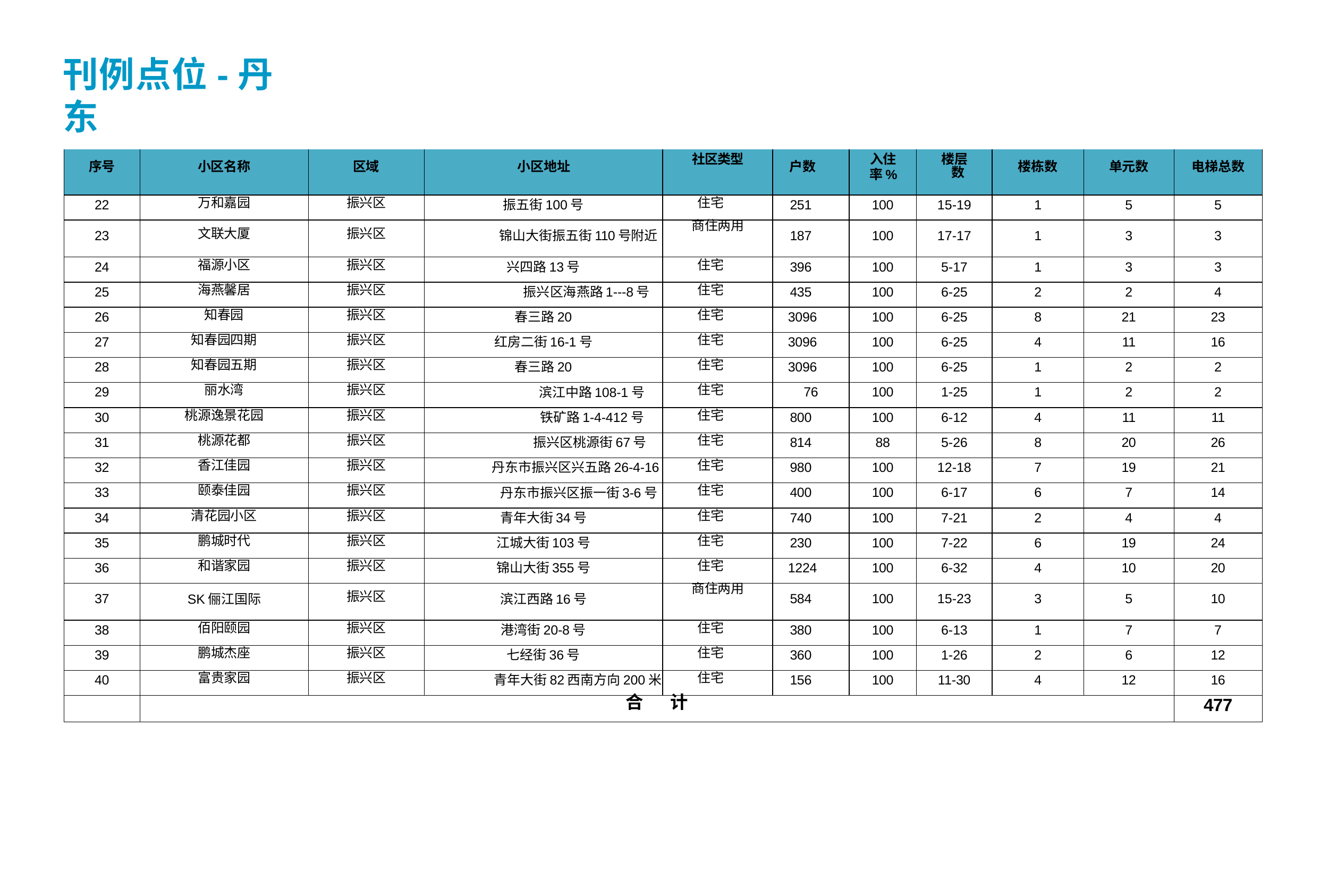

# 刊例点位-丹东
| 序号 | 小区名称 | 区域 | 小区地址 | 社区类型 | 户数 | 入住率% | 楼层数 | 楼栋数 | 单元数 | 电梯总数 |
| --- | --- | --- | --- | --- | --- | --- | --- | --- | --- | --- |
| 22 | 万和嘉园 | 振兴区 | 振五街100号 | 住宅 | 251 | 100 | 15-19 | 1 | 5 | 5 |
| 23 | 文联大厦 | 振兴区 | 锦山大街振五街110号附近 | 商住两用 | 187 | 100 | 17-17 | 1 | 3 | 3 |
| 24 | 福源小区 | 振兴区 | 兴四路13号 | 住宅 | 396 | 100 | 5-17 | 1 | 3 | 3 |
| 25 | 海燕馨居 | 振兴区 | 振兴区海燕路1---8号 | 住宅 | 435 | 100 | 6-25 | 2 | 2 | 4 |
| 26 | 知春园 | 振兴区 | 春三路20 | 住宅 | 3096 | 100 | 6-25 | 8 | 21 | 23 |
| 27 | 知春园四期 | 振兴区 | 红房二街16-1号 | 住宅 | 3096 | 100 | 6-25 | 4 | 11 | 16 |
| 28 | 知春园五期 | 振兴区 | 春三路20 | 住宅 | 3096 | 100 | 6-25 | 1 | 2 | 2 |
| 29 | 丽水湾 | 振兴区 | 滨江中路108-1号 | 住宅 | 76 | 100 | 1-25 | 1 | 2 | 2 |
| 30 | 桃源逸景花园 | 振兴区 | 铁矿路1-4-412号 | 住宅 | 800 | 100 | 6-12 | 4 | 11 | 11 |
| 31 | 桃源花都 | 振兴区 | 振兴区桃源街67号 | 住宅 | 814 | 88 | 5-26 | 8 | 20 | 26 |
| 32 | 香江佳园 | 振兴区 | 丹东市振兴区兴五路26-4-16 | 住宅 | 980 | 100 | 12-18 | 7 | 19 | 21 |
| 33 | 颐泰佳园 | 振兴区 | 丹东市振兴区振一街3-6号 | 住宅 | 400 | 100 | 6-17 | 6 | 7 | 14 |
| 34 | 清花园小区 | 振兴区 | 青年大街34号 | 住宅 | 740 | 100 | 7-21 | 2 | 4 | 4 |
| 35 | 鹏城时代 | 振兴区 | 江城大街103号 | 住宅 | 230 | 100 | 7-22 | 6 | 19 | 24 |
| 36 | 和谐家园 | 振兴区 | 锦山大街355号 | 住宅 | 1224 | 100 | 6-32 | 4 | 10 | 20 |
| 37 | SK俪江国际 | 振兴区 | 滨江西路16号 | 商住两用 | 584 | 100 | 15-23 | 3 | 5 | 10 |
| 38 | 佰阳颐园 | 振兴区 | 港湾街20-8号 | 住宅 | 380 | 100 | 6-13 | 1 | 7 | 7 |
| 39 | 鹏城杰座 | 振兴区 | 七经街36号 | 住宅 | 360 | 100 | 1-26 | 2 | 6 | 12 |
| 40 | 富贵家园 | 振兴区 | 青年大街82西南方向200米 | 住宅 | 156 | 100 | 11-30 | 4 | 12 | 16 |
|  | 合 计 |  |  |  |  |  |  |  |  | 477 |